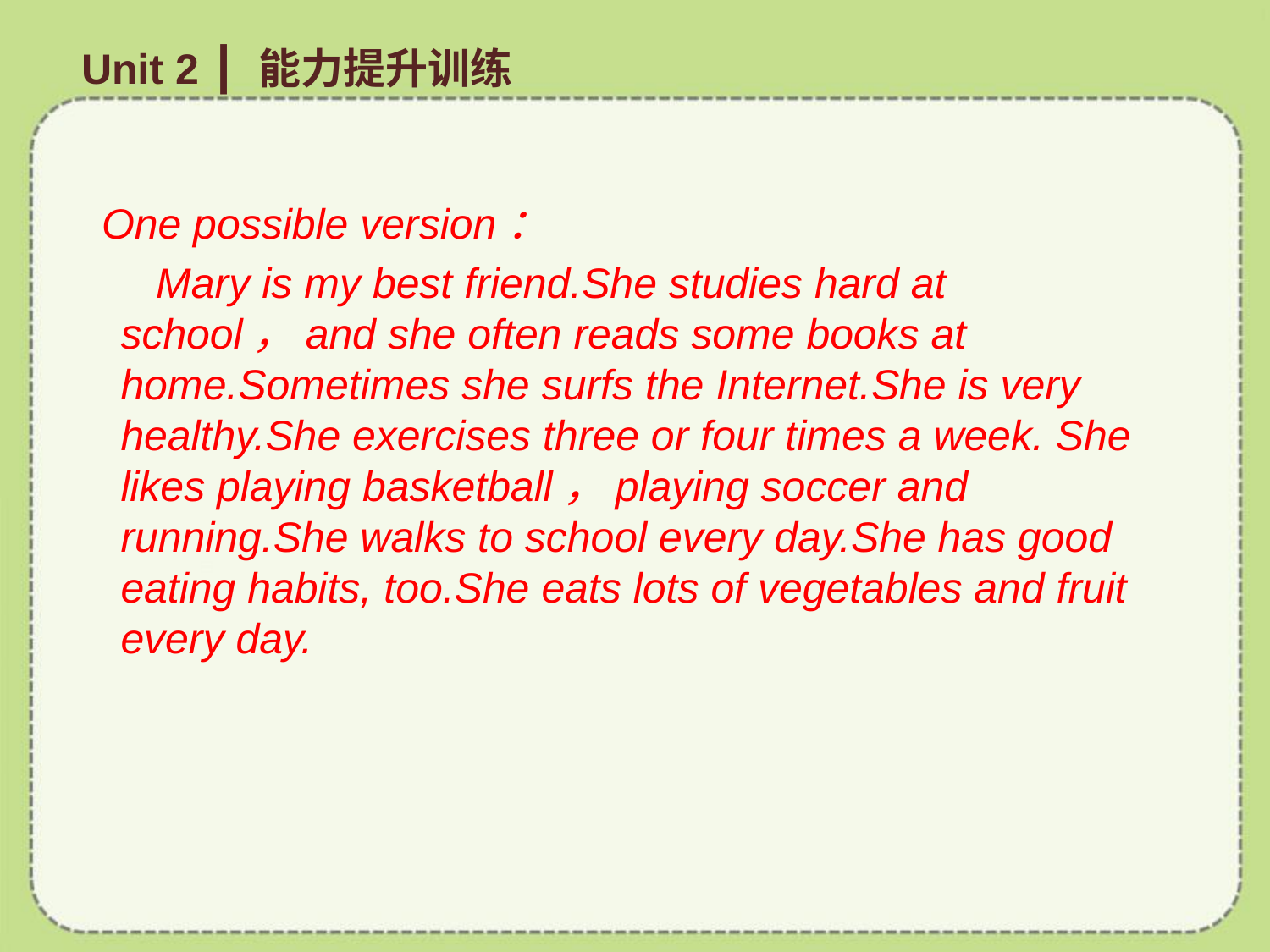

Unit 2 ┃ 能力提升训练
# One possible version：
       Mary is my best friend.She studies hard at school，and she often reads some books at home.Sometimes she surfs the Internet.She is very healthy.She exercises three or four times a week. She likes playing basketball，playing soccer and running.She walks to school every day.She has good eating habits, too.She eats lots of vegetables and fruit every day.